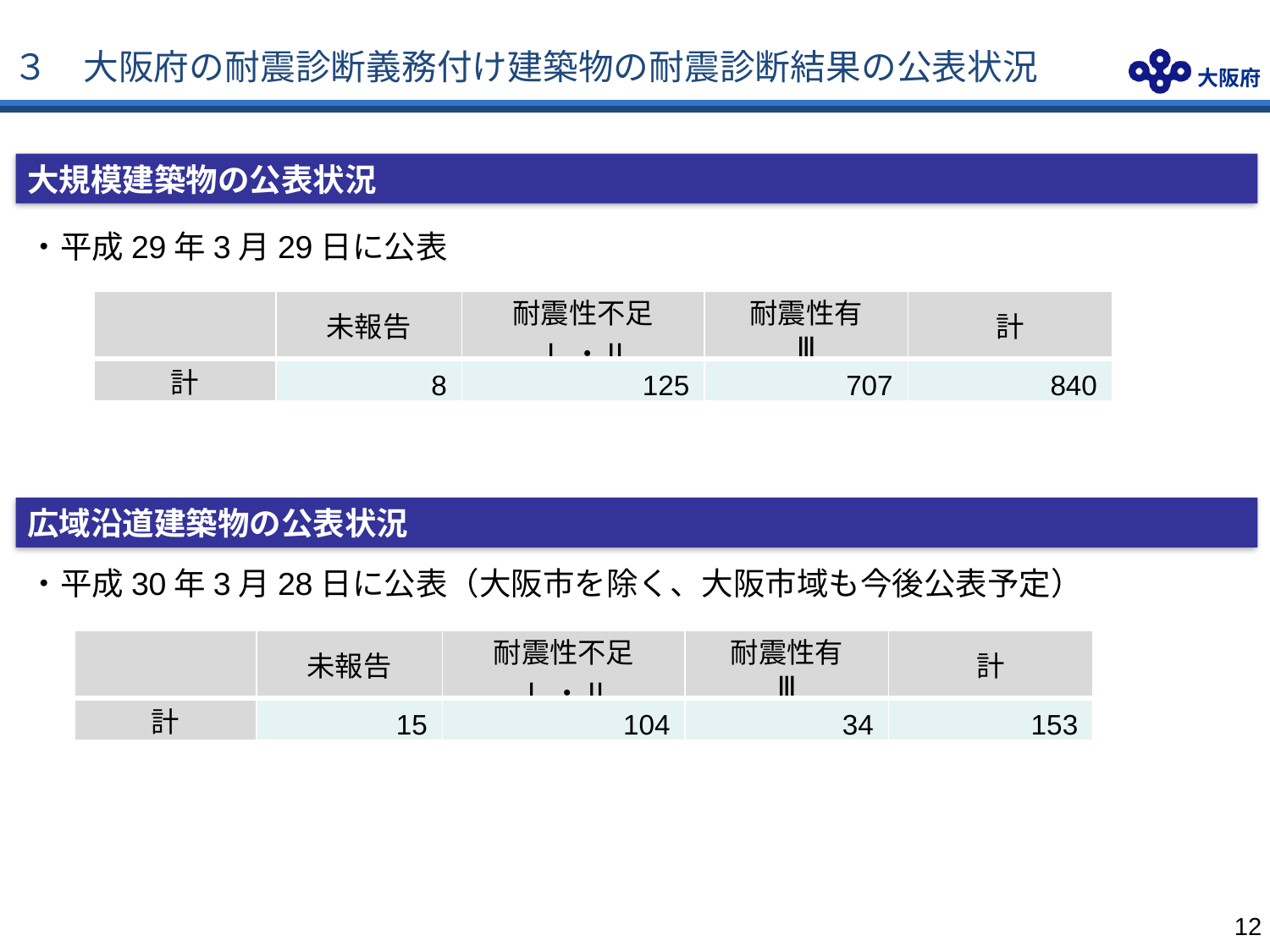

# ３　大阪府の耐震診断義務付け建築物の耐震診断結果の公表状況
大規模建築物の公表状況
・平成29年3月29日に公表
|  | 未報告 | 耐震性不足 Ⅰ・Ⅱ | 耐震性有 Ⅲ | 計 |
| --- | --- | --- | --- | --- |
| 計 | 8 | 125 | 707 | 840 |
広域沿道建築物の公表状況
・平成30年3月28日に公表（大阪市を除く、大阪市域も今後公表予定）
|  | 未報告 | 耐震性不足 Ⅰ・Ⅱ | 耐震性有 Ⅲ | 計 |
| --- | --- | --- | --- | --- |
| 計 | 15 | 104 | 34 | 153 |
12